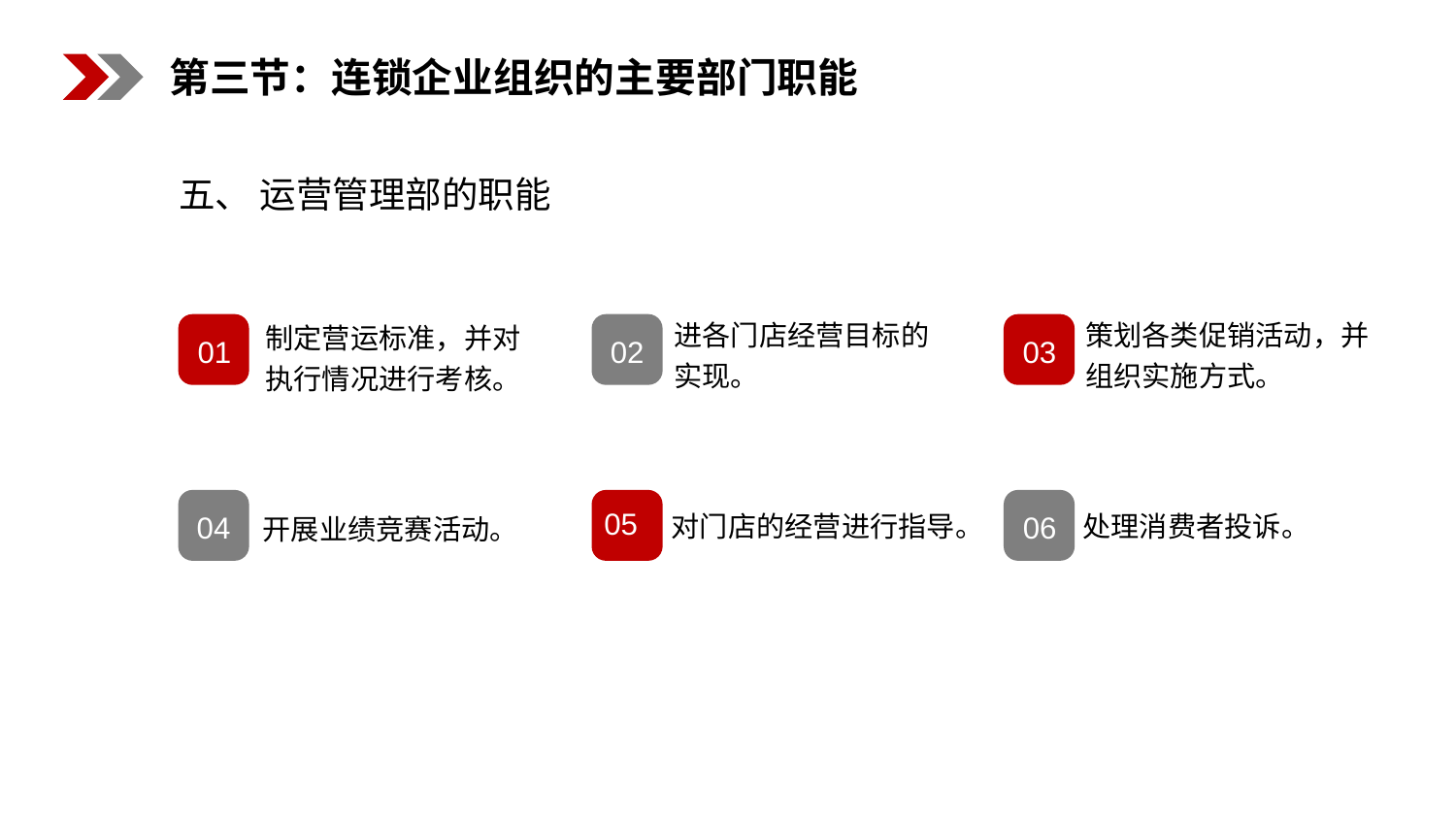

第三节：连锁企业组织的主要部门职能

五、 运营管理部的职能
进各门店经营目标的实现。
策划各类促销活动，并组织实施方式。
制定营运标准，并对执行情况进行考核。

01
02
03

04
06
对门店的经营进行指导。
处理消费者投诉。
开展业绩竞赛活动。
05